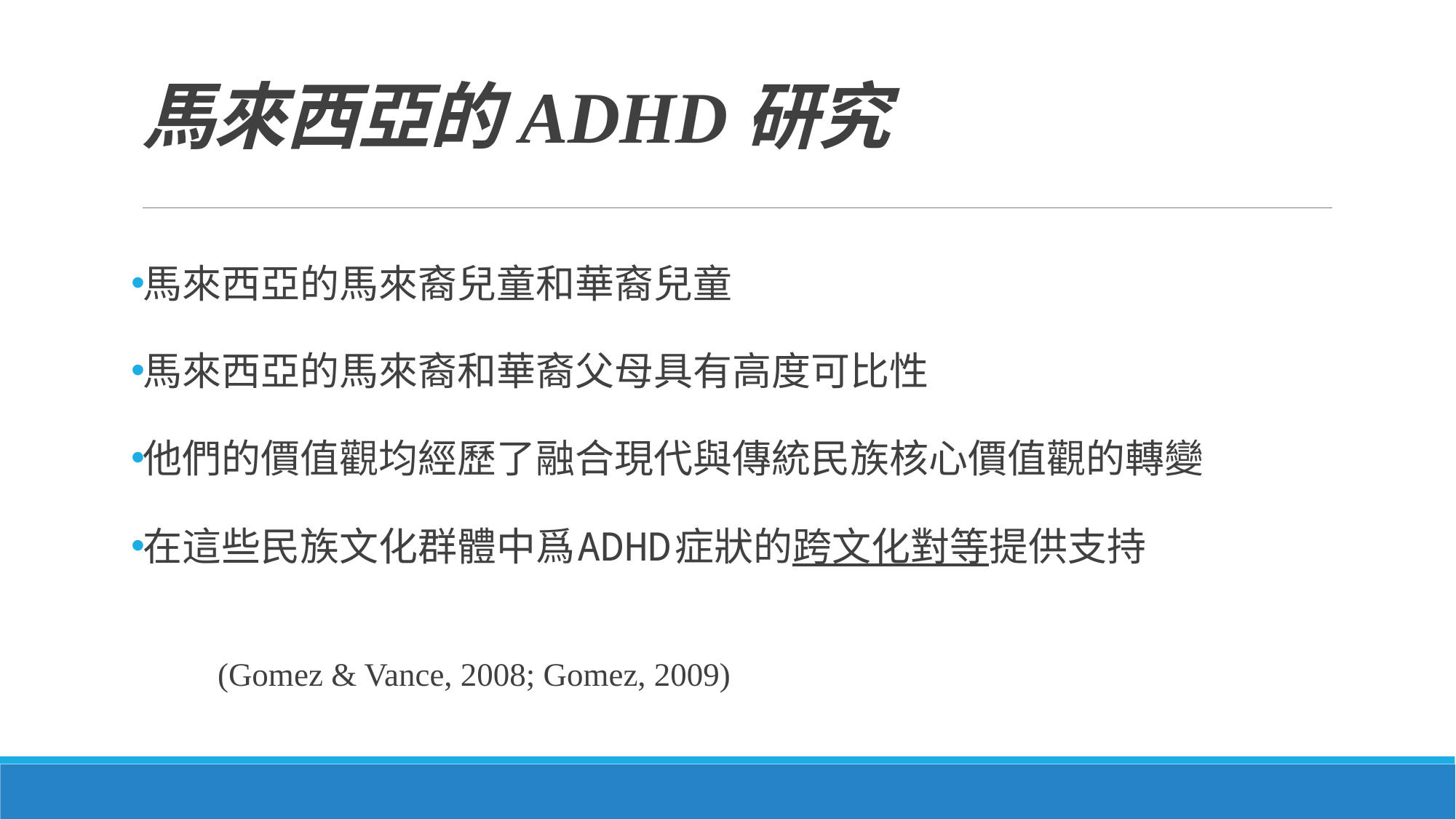

# 馬來西亞的ADHD研究
馬來西亞的馬來裔兒童和華裔兒童
馬來西亞的馬來裔和華裔父母具有高度可比性
他們的價值觀均經歷了融合現代與傳統民族核心價值觀的轉變
在這些民族文化群體中爲ADHD症狀的跨文化對等提供支持

						       (Gomez & Vance, 2008; Gomez, 2009)